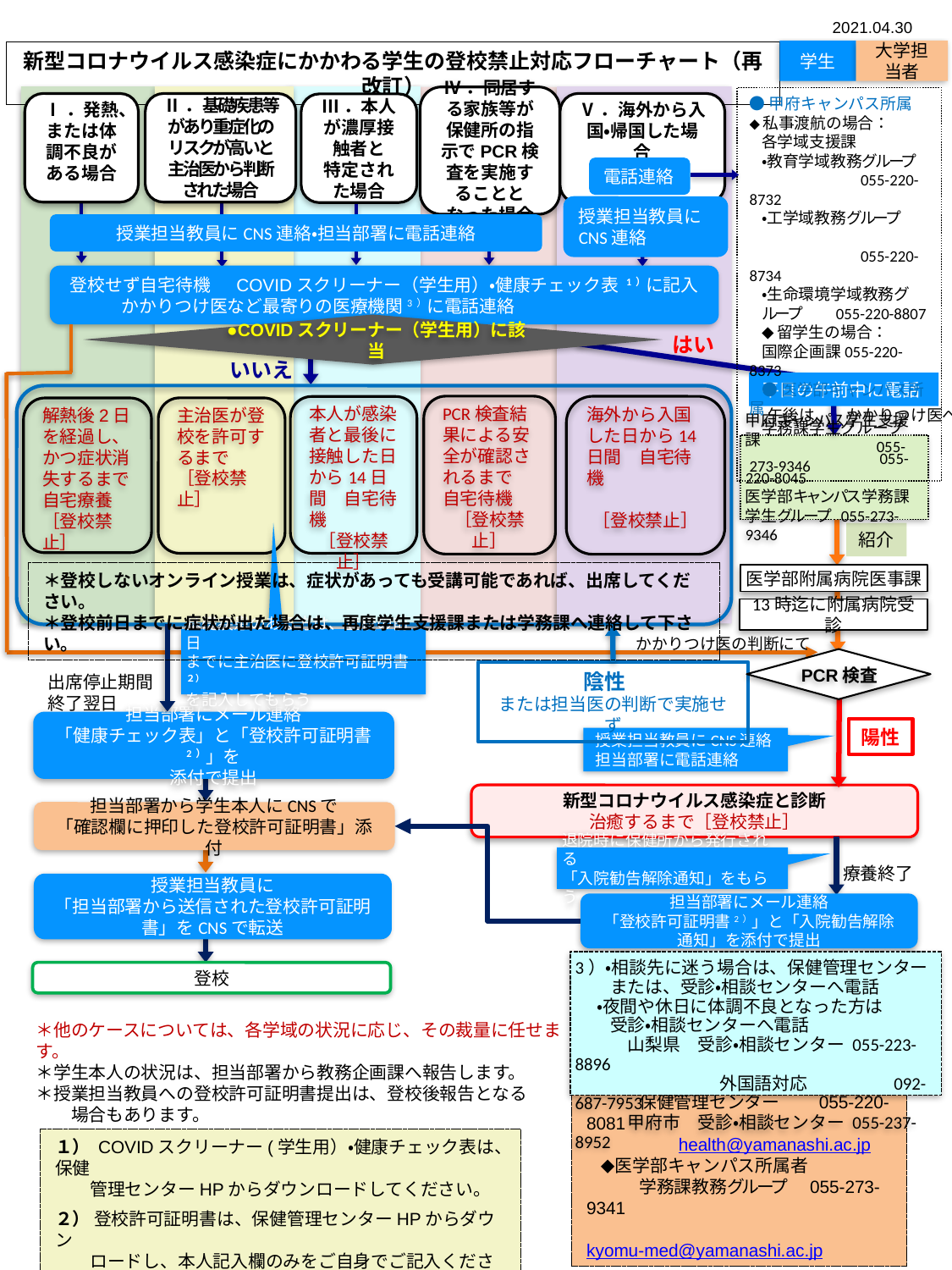

2021.04.30
大学担当者
学生
新型コロナウイルス感染症にかかわる学生の登校禁止対応フローチャート（再改訂）

Ⅳ．同居する家族等が保健所の指示でPCR検査を実施することとなった場合

●甲府キャンパス所属
◆私事渡航の場合：
各学域支援課
・教育学域教務グループ
　　　　　　　055-220-8732
・工学域教務グループ
　　　　　　　055-220-8734
・生命環境学域教務グ
ループ　　055-220-8807
◆留学生の場合：
国際企画課055-220-8373
●医学部キャンパス所属
学務課学生グループ
　　　　　　　055-273-9346
Ⅴ．海外から入国・帰国した場合
Ⅱ．基礎疾患等があり重症化のリスクが高いと主治医から判断された場合
Ⅰ．発熱、または体調不良がある場合
Ⅲ．本人が濃厚接触者と
特定された場合
電話連絡
授業担当教員にCNS連絡
授業担当教員にCNS連絡・担当部署に電話連絡
登校せず自宅待機　 COVIDスクリーナー（学生用）・健康チェック表 1）に記入
　　　 かかりつけ医など最寄りの医療機関3）に電話連絡

●COVIDスクリーナー（学生用）に該当

はい
いいえ
平日の午前中に電話

PCR検査結果による安全が確認されるまで　自宅待機
［登校禁止］
海外から入国した日から14日間　自宅待機

［登校禁止］
本人が感染者と最後に接触した日から14日間　自宅待機
［登校禁止］
主治医が登校を許可するまで
［登校禁止］
解熱後2日を経過し、かつ症状消失するまで自宅療養 ［登校禁止］
午後は、　かかりつけ医へ
甲府キャンパス学生支援課
　　　　　　　　 055-220-8045
医学部キャンパス学務課
学生グループ   055-273-9346

基礎疾患のある方は、登校の前日
までに主治医に登校許可証明書 ２）
を記入してもらう
紹介
＊登校しないオンライン授業は、症状があっても受講可能であれば、出席してください。
＊登校前日までに症状が出た場合は、再度学生支援課または学務課へ連絡して下さい。
医学部附属病院医事課
13時迄に附属病院受診
　かかりつけ医の判断にて

PCR検査
陰性
または担当医の判断で実施せず
出席停止期間
終了翌日
担当部署にメール連絡
「健康チェック表」と「登校許可証明書 2）」を
添付で提出
陽性
授業担当教員にCNS連絡
担当部署に電話連絡
新型コロナウイルス感染症と診断
治癒するまで［登校禁止］
担当部署から学生本人にCNSで
「確認欄に押印した登校許可証明書」添付
退院時に保健所から発行される
「入院勧告解除通知」をもらう
療養終了
授業担当教員に
「担当部署から送信された登校許可証明書」をCNSで転送
担当部署にメール連絡
「登校許可証明書2）」と「入院勧告解除通知」を添付で提出
3）・相談先に迷う場合は、保健管理センター
　　または、受診・相談センターへ電話
　 ・夜間や休日に体調不良となった方は
　　受診・相談センターへ電話
　　　山梨県　受診・相談センター 055-223-8896
　　　　　　　　 外国語対応　　　 　  092-687-7953
　　　甲府市　受診・相談センター 055-237-8952
登校
＊他のケースについては、各学域の状況に応じ、その裁量に任せます。
＊学生本人の状況は、担当部署から教務企画課へ報告します。
＊授業担当教員への登校許可証明書提出は、登校後報告となる
　　場合もあります。
担当部署
　◆甲府キャンパス所属者
　　　保健管理センター　　055-220-8081
　　　　　health@yamanashi.ac.jp
　◆医学部キャンパス所属者
　　　学務課教務グループ　055-273-9341
　　　　　kyomu-med@yamanashi.ac.jp
１） COVIDスクリーナー(学生用）・健康チェック表は、保健
　　管理センターHPからダウンロードしてください。

２） 登校許可証明書は、保健管理センターHPからダウン
　　ロードし、本人記入欄のみをご自身でご記入ください。

https://health.yamanashi.ac.jp/syusseki